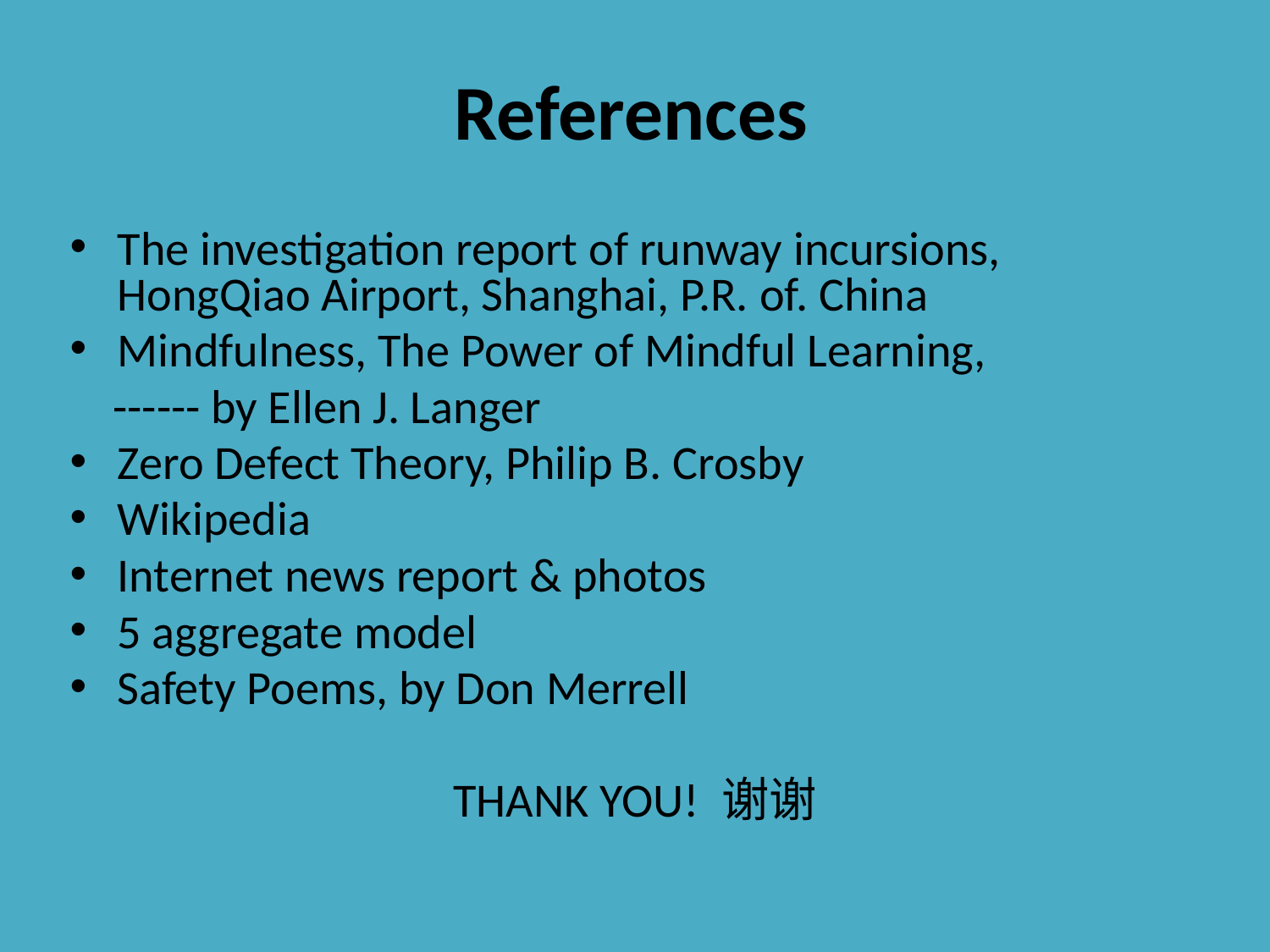

# References
The investigation report of runway incursions, HongQiao Airport, Shanghai, P.R. of. China
Mindfulness, The Power of Mindful Learning,
    ------ by Ellen J. Langer
Zero Defect Theory, Philip B. Crosby
Wikipedia
Internet news report & photos
5 aggregate model
Safety Poems, by Don Merrell

THANK YOU! 谢谢